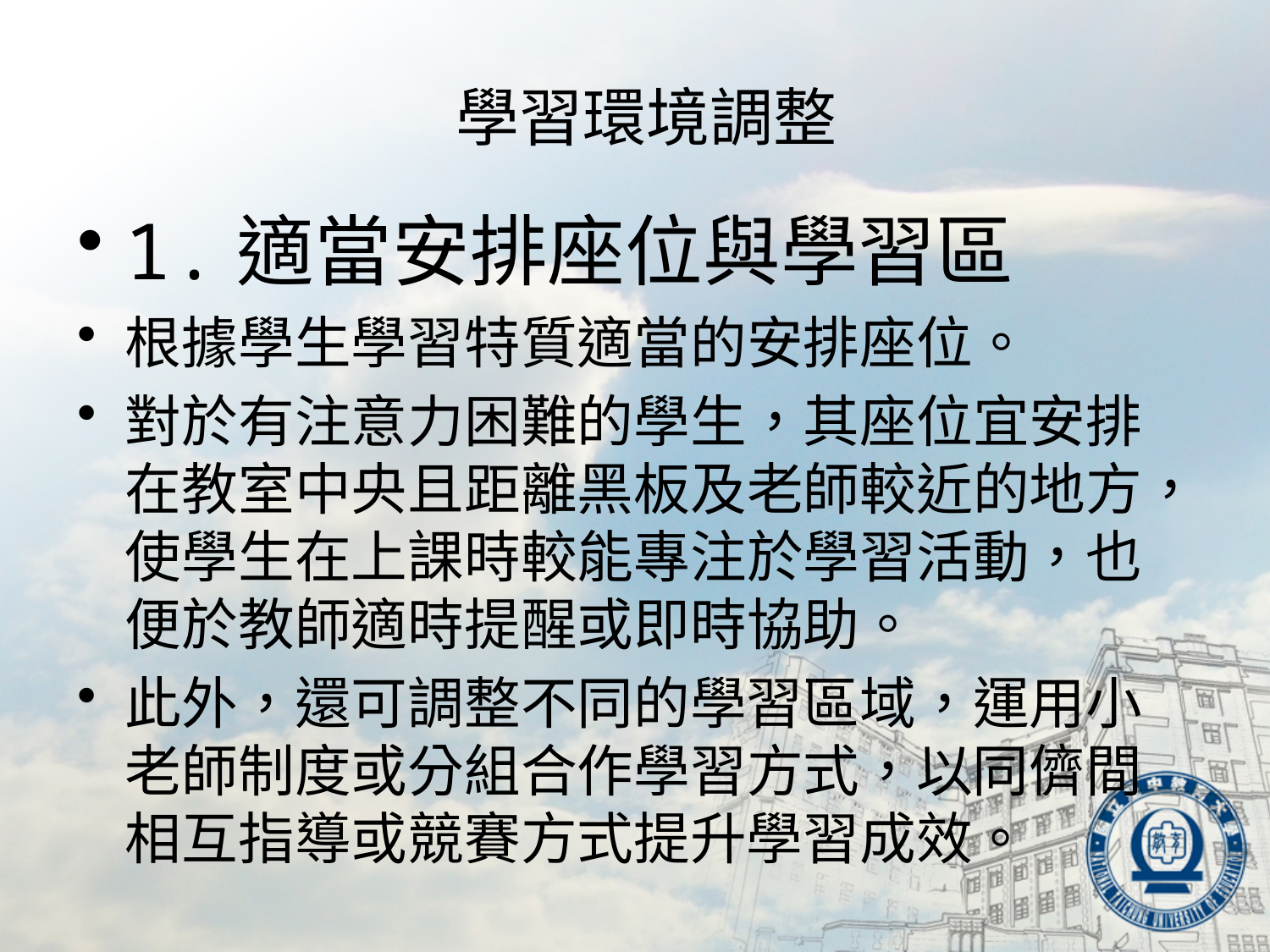

# 學習環境調整
1.適當安排座位與學習區
根據學生學習特質適當的安排座位。
對於有注意力困難的學生，其座位宜安排在教室中央且距離黑板及老師較近的地方，使學生在上課時較能專注於學習活動，也便於教師適時提醒或即時協助。
此外，還可調整不同的學習區域，運用小老師制度或分組合作學習方式，以同儕間相互指導或競賽方式提升學習成效。